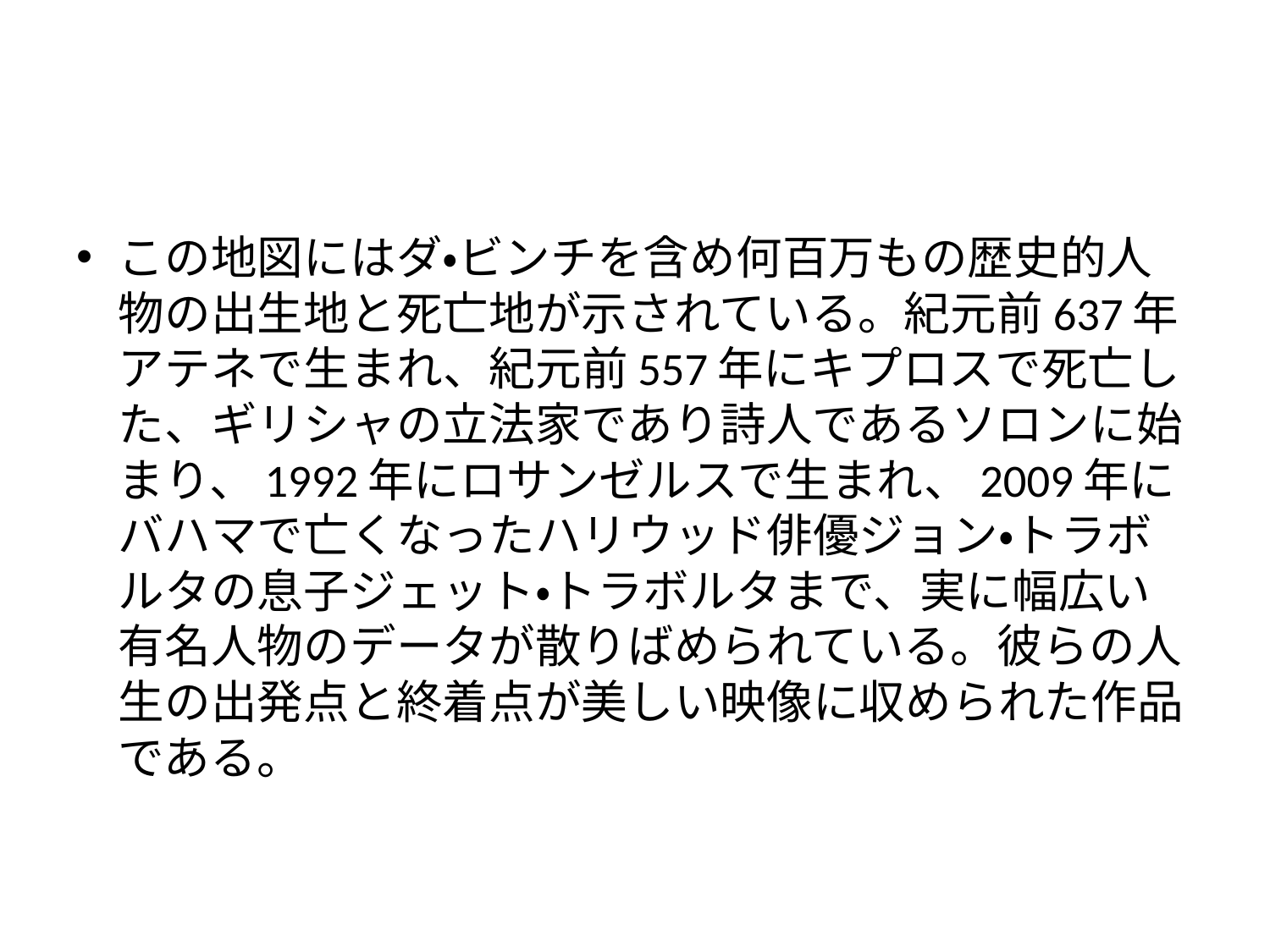

#
この地図にはダ・ビンチを含め何百万もの歴史的人物の出生地と死亡地が示されている。紀元前637年アテネで生まれ、紀元前557年にキプロスで死亡した、ギリシャの立法家であり詩人であるソロンに始まり、1992年にロサンゼルスで生まれ、2009年にバハマで亡くなったハリウッド俳優ジョン・トラボルタの息子ジェット・トラボルタまで、実に幅広い有名人物のデータが散りばめられている。彼らの人生の出発点と終着点が美しい映像に収められた作品である。